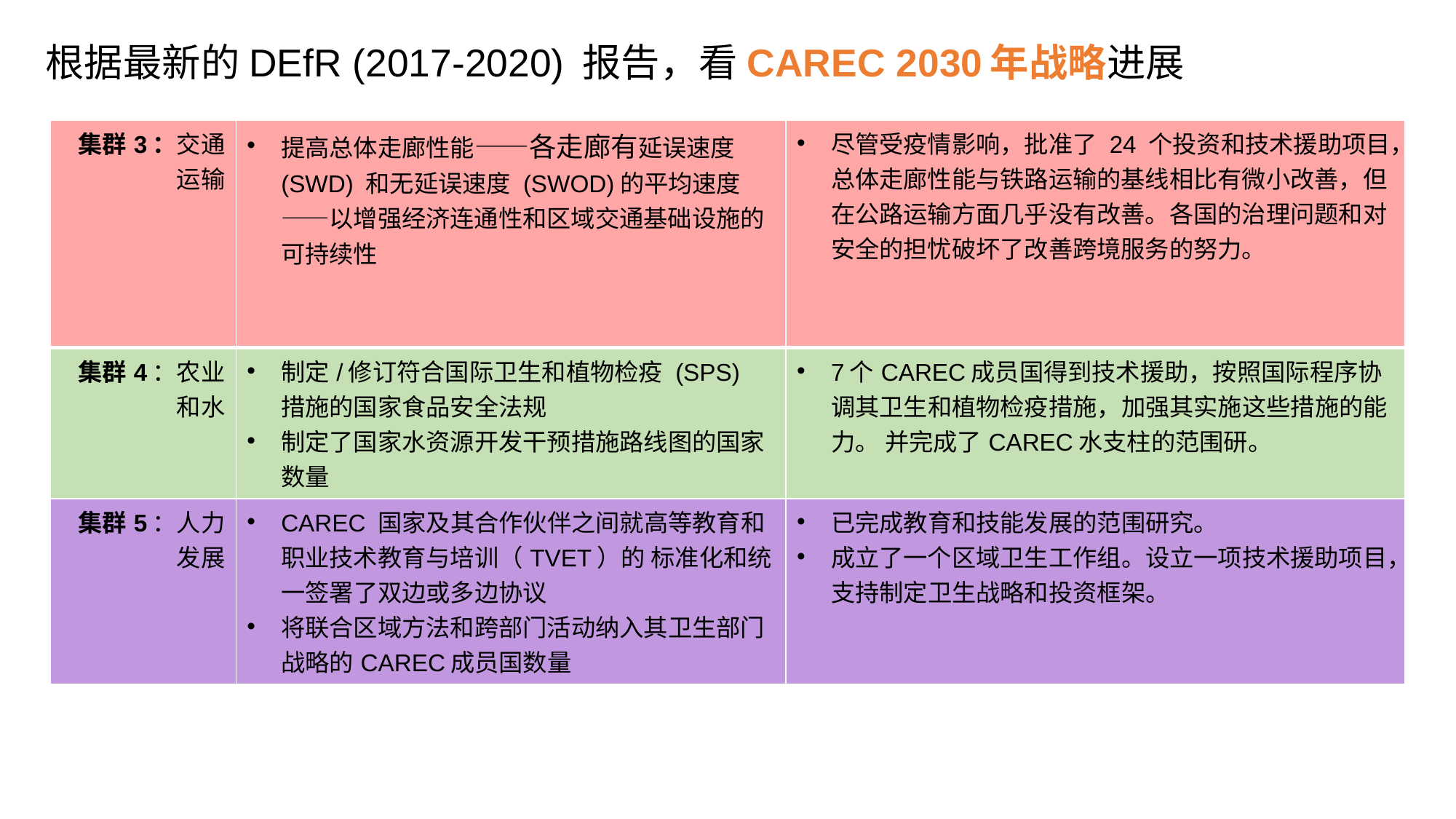

# 根据最新的DEfR (2017-2020) 报告，看CAREC 2030年战略进展
| 集群3：交通运输 | 提高总体走廊性能——各走廊有延误速度 (SWD) 和无延误速度 (SWOD)的平均速度 ——以增强经济连通性和区域交通基础设施的可持续性 | 尽管受疫情影响，批准了 24 个投资和技术援助项目，总体走廊性能与铁路运输的基线相比有微小改善，但在公路运输方面几乎没有改善。各国的治理问题和对安全的担忧破坏了改善跨境服务的努力。 |
| --- | --- | --- |
| 集群4：农业和水 | 制定/修订符合国际卫生和植物检疫 (SPS) 措施的国家食品安全法规 制定了国家水资源开发干预措施路线图的国家数量 | 7个CAREC成员国得到技术援助，按照国际程序协调其卫生和植物检疫措施，加强其实施这些措施的能力。 并完成了CAREC水支柱的范围研。 |
| 集群5：人力发展 | CAREC 国家及其合作伙伴之间就高等教育和 职业技术教育与培训（TVET）的 标准化和统一签署了双边或多边协议 将联合区域方法和跨部门活动纳入其卫生部门战略的CAREC成员国数量 | 已完成教育和技能发展的范围研究。 成立了一个区域卫生工作组。设立一项技术援助项目，支持制定卫生战略和投资框架。 |